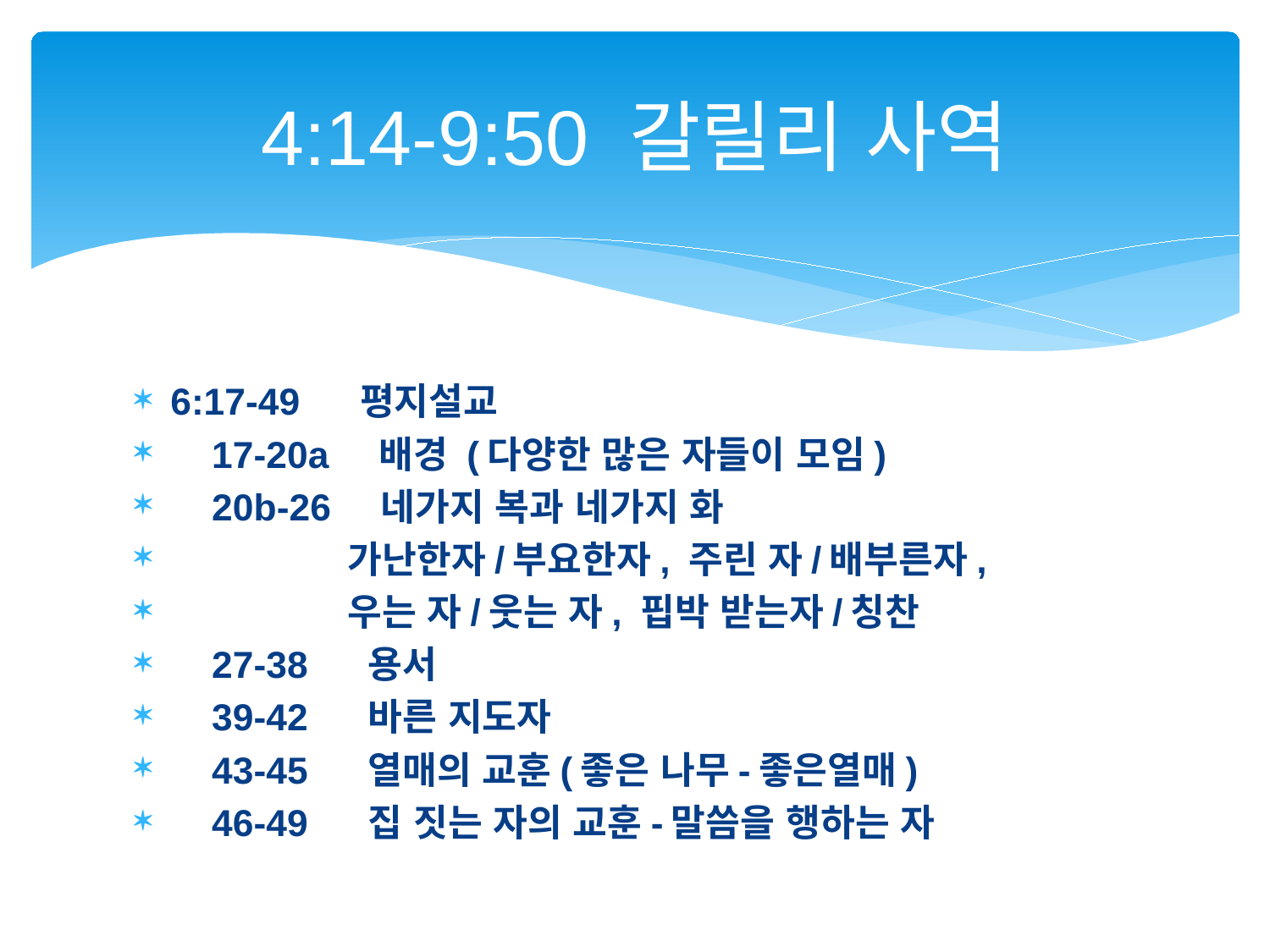

# 4:14-9:50 갈릴리 사역
6:17-49     평지설교
    17-20a    배경 (다양한 많은 자들이 모임)
    20b-26    네가지 복과 네가지 화
                가난한자/부요한자, 주린 자/배부른자,
                우는 자/웃는 자, 핍박 받는자/칭찬
    27-38     용서
    39-42     바른 지도자
    43-45     열매의 교훈(좋은 나무-좋은열매)
    46-49     집 짓는 자의 교훈-말씀을 행하는 자